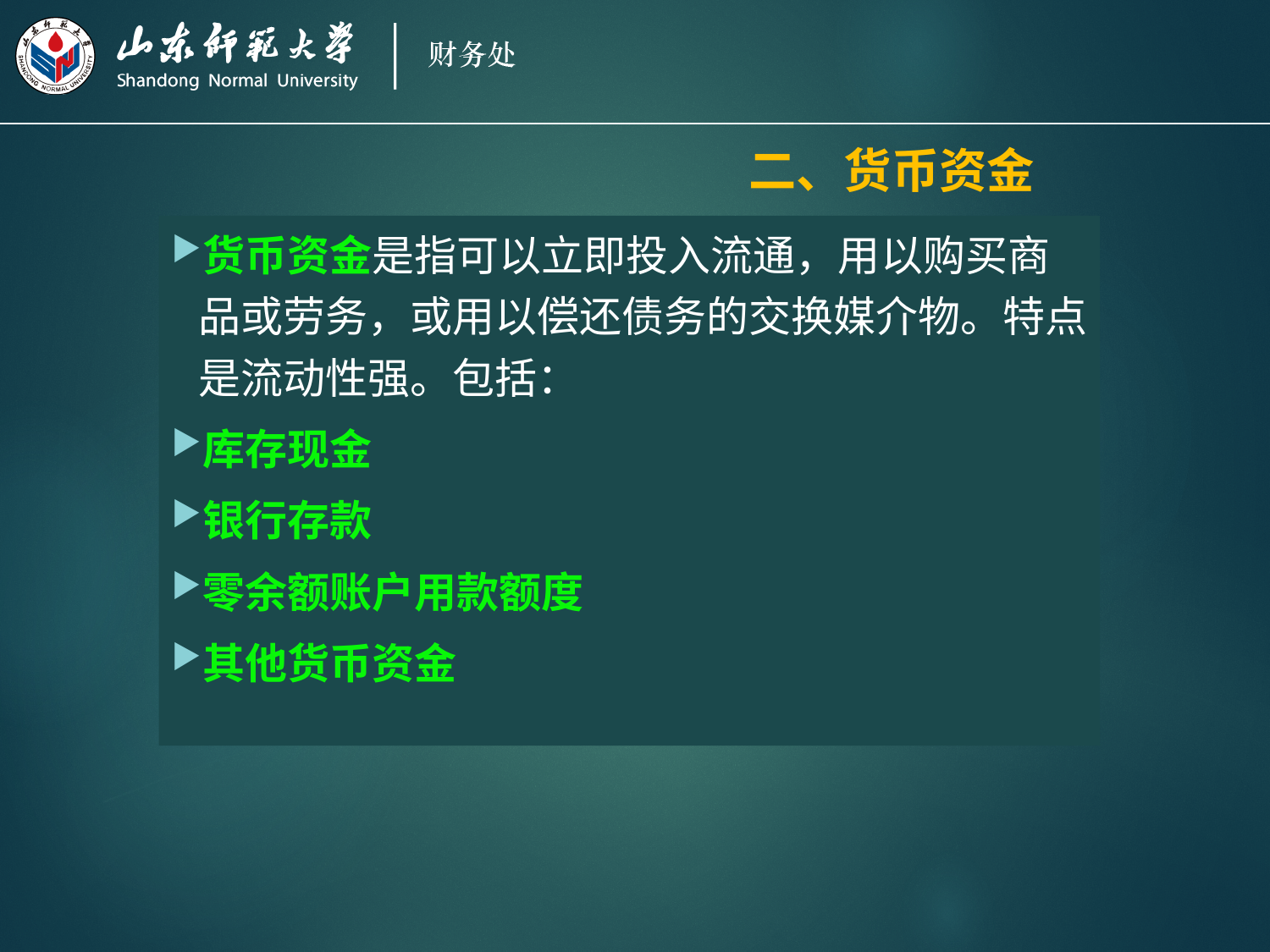

# 二、货币资金
货币资金是指可以立即投入流通，用以购买商品或劳务，或用以偿还债务的交换媒介物。特点是流动性强。包括：
库存现金
银行存款
零余额账户用款额度
其他货币资金